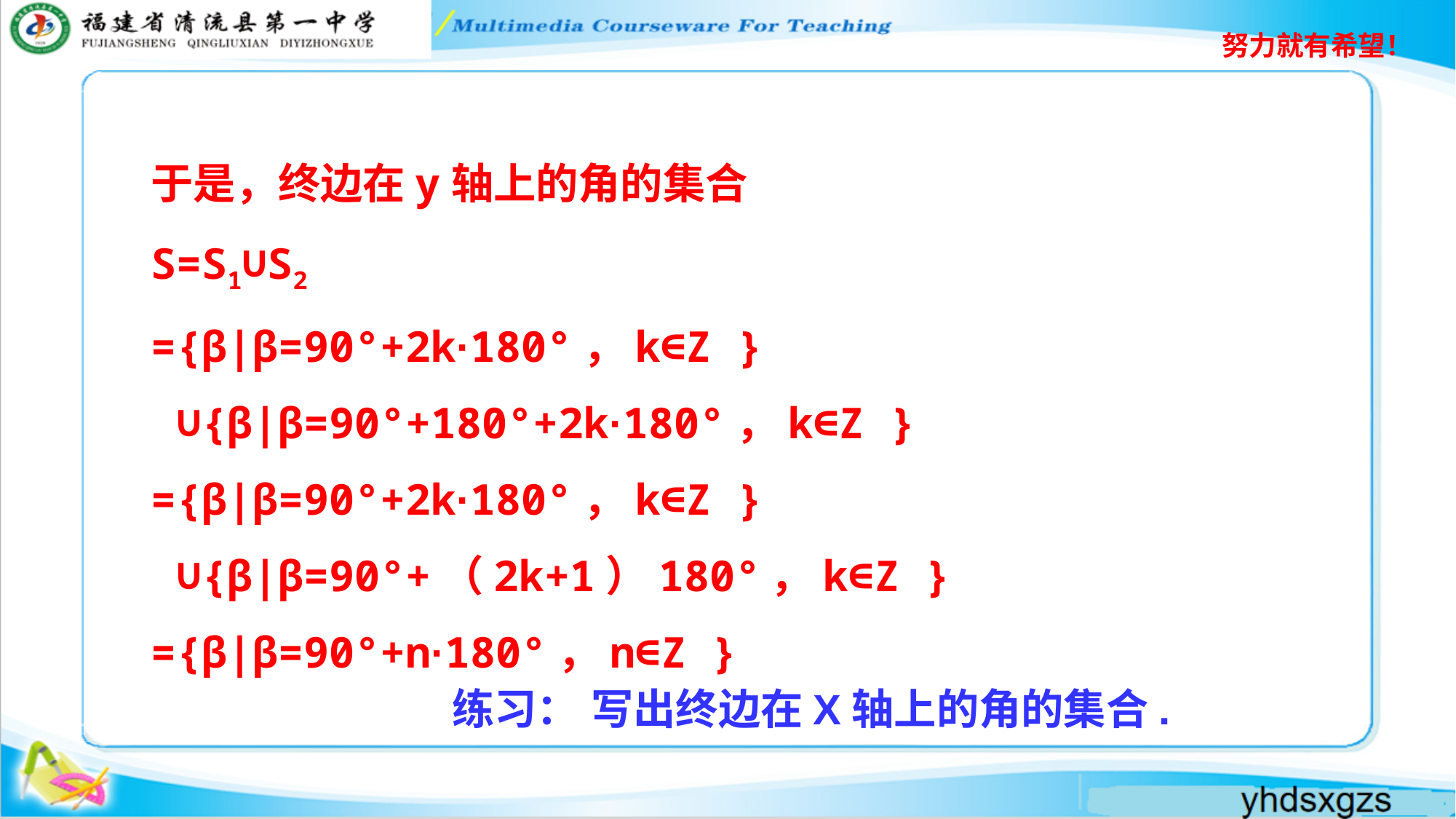

于是，终边在y轴上的角的集合
S=S1∪S2
={β|β=90°+2k·180°，k∈Z }
 ∪{β|β=90°+180°+2k·180°，k∈Z }
={β|β=90°+2k·180°，k∈Z }
 ∪{β|β=90°+（2k+1）180°，k∈Z }
={β|β=90°+n·180°，n∈Z }
练习： 写出终边在X轴上的角的集合.